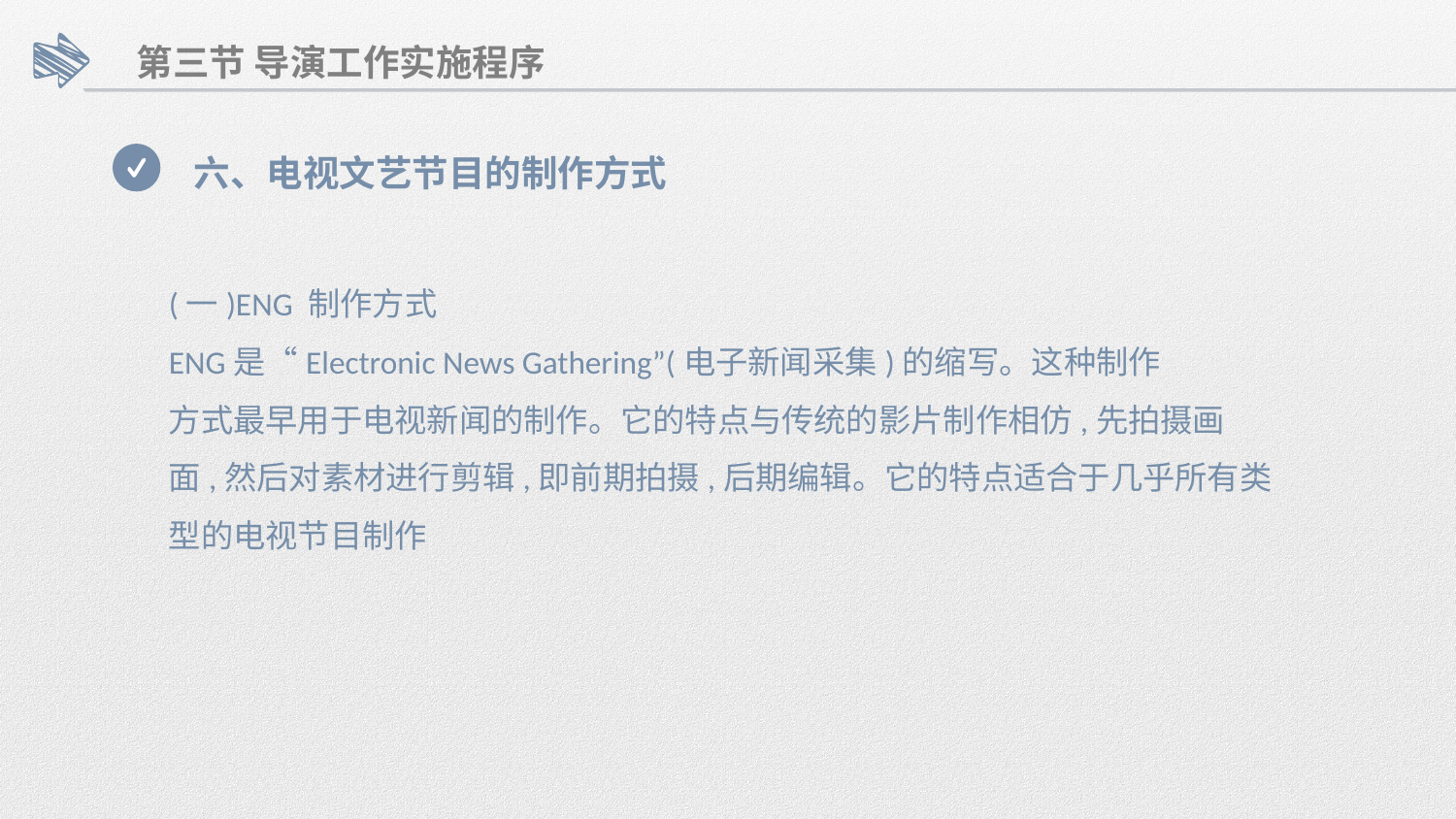

第三节 导演工作实施程序
六、电视文艺节目的制作方式

(一)ENG 制作方式
ENG是“Electronic News Gathering”(电子新闻采集)的缩写。这种制作
方式最早用于电视新闻的制作。它的特点与传统的影片制作相仿,先拍摄画
面,然后对素材进行剪辑,即前期拍摄,后期编辑。它的特点适合于几乎所有类
型的电视节目制作